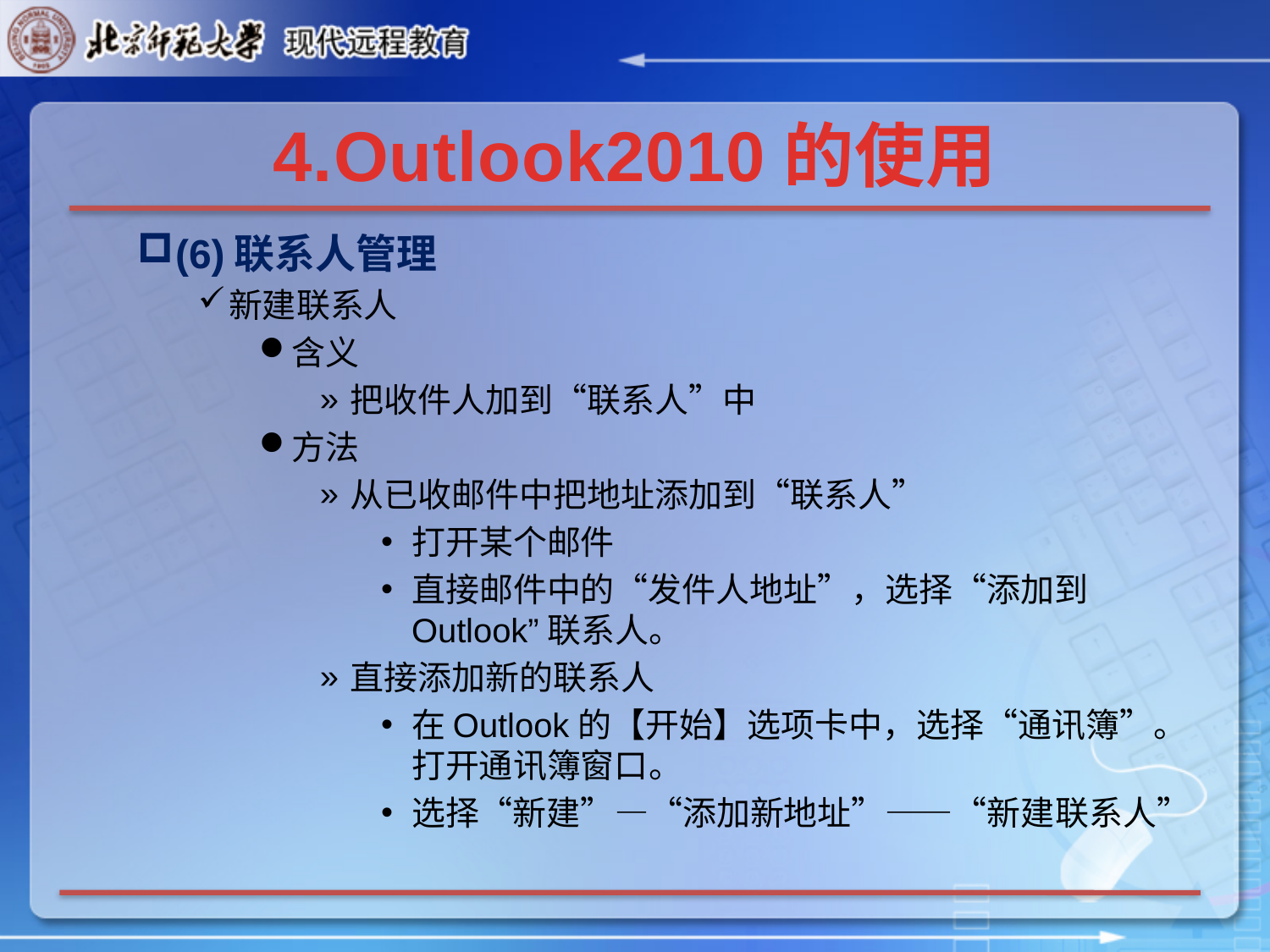

# 4.Outlook2010的使用
(6)联系人管理
新建联系人
含义
把收件人加到“联系人”中
方法
从已收邮件中把地址添加到“联系人”
打开某个邮件
直接邮件中的“发件人地址”，选择“添加到Outlook”联系人。
直接添加新的联系人
在Outlook的【开始】选项卡中，选择“通讯簿”。打开通讯簿窗口。
选择“新建”—“添加新地址”——“新建联系人”